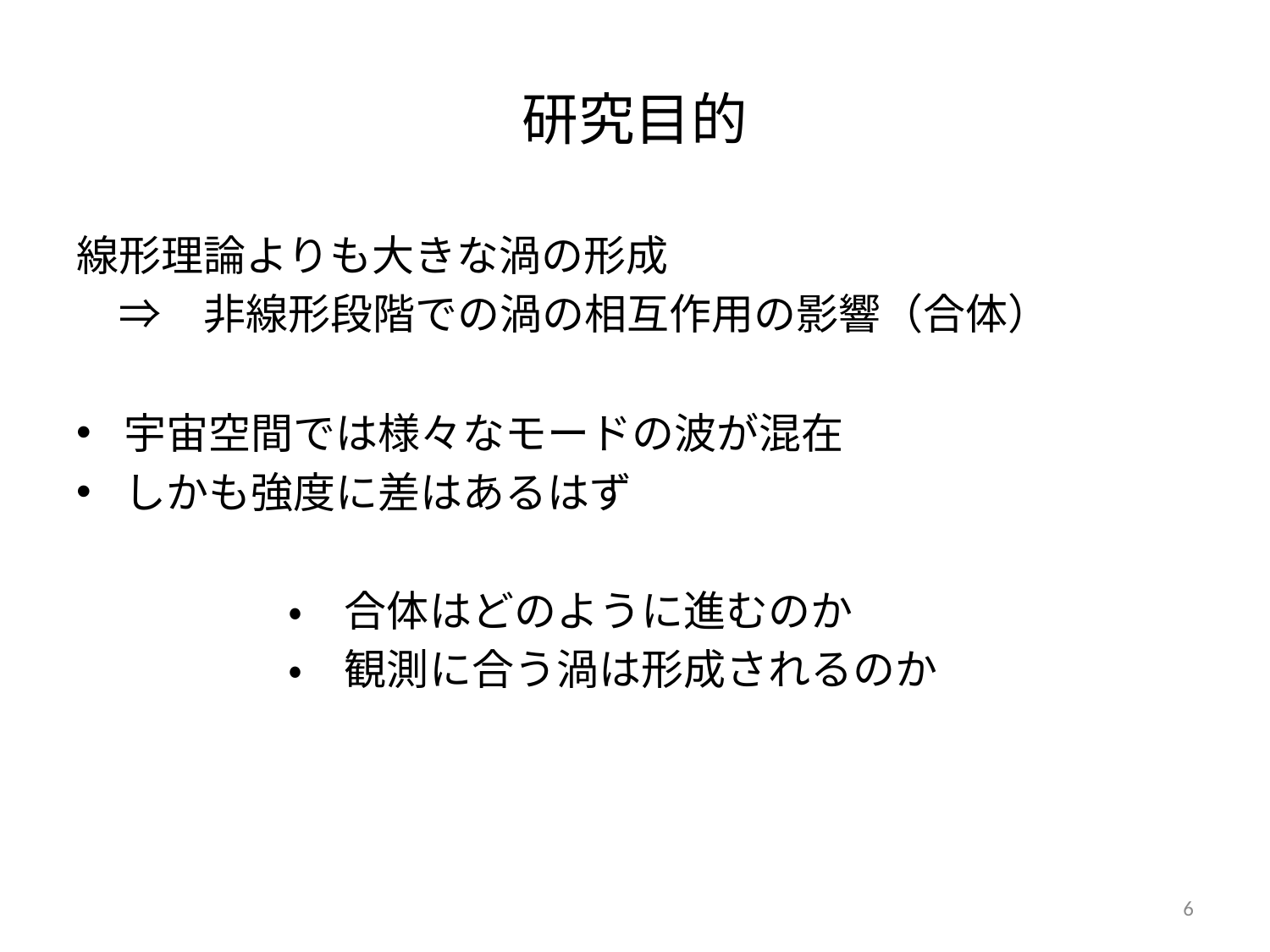

# 研究目的
線形理論よりも大きな渦の形成
　⇒　非線形段階での渦の相互作用の影響（合体）

宇宙空間では様々なモードの波が混在
しかも強度に差はあるはず

　　　　　・　合体はどのように進むのか
　　　　　・　観測に合う渦は形成されるのか

6